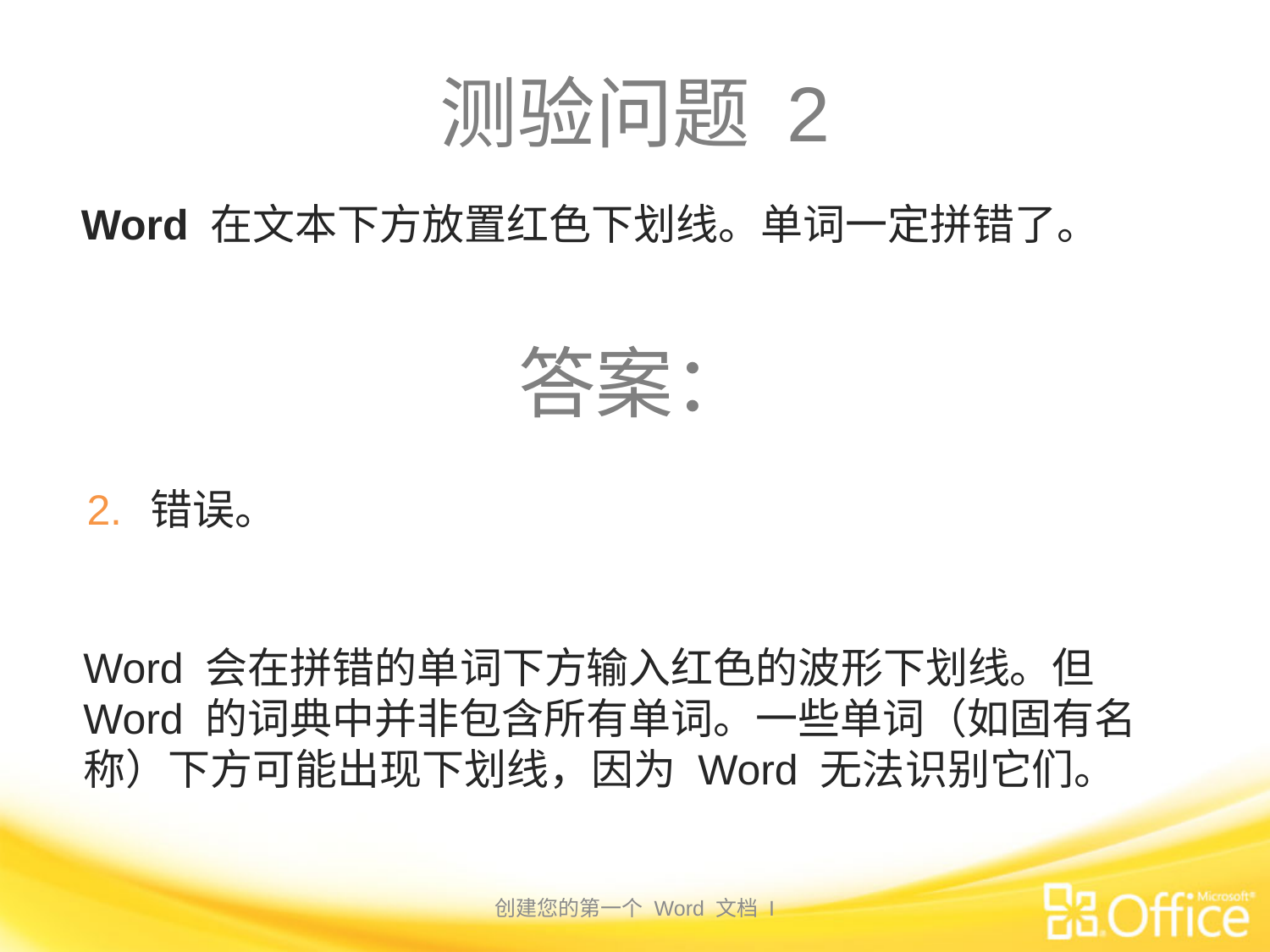

# 测验问题 2
Word 在文本下方放置红色下划线。单词一定拼错了。
答案：
错误。
Word 会在拼错的单词下方输入红色的波形下划线。但 Word 的词典中并非包含所有单词。一些单词（如固有名称）下方可能出现下划线，因为 Word 无法识别它们。
创建您的第一个 Word 文档 I